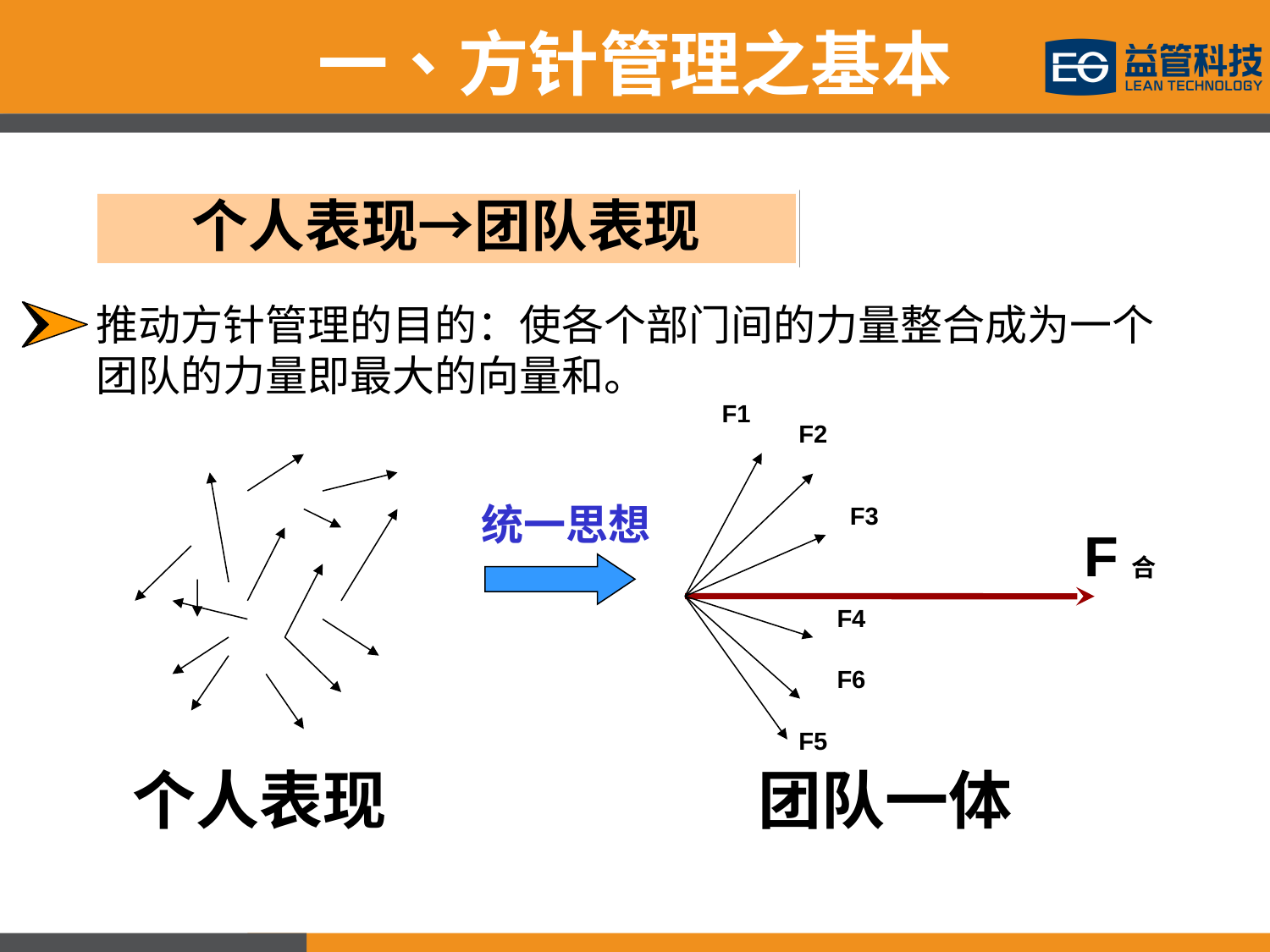

一、方针管理之基本
个人表现→团队表现

推动方针管理的目的：使各个部门间的力量整合成为一个团队的力量即最大的向量和。

F1
F2

F3
F合

F4
F6
F5

统一思想

个人表现
团队一体